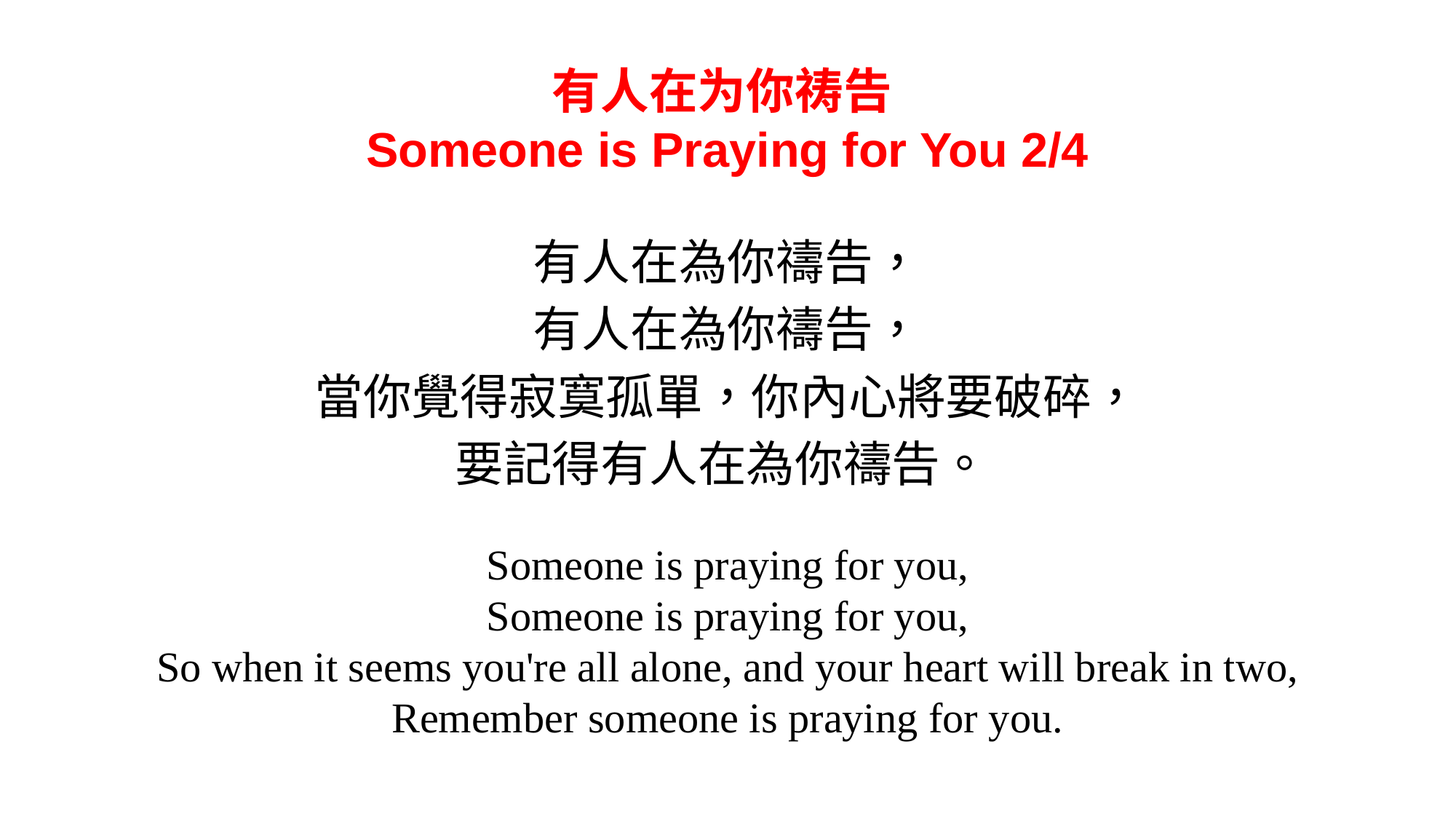

有人在为你祷告
Someone is Praying for You 2/4
有人在為你禱告，
有人在為你禱告，
當你覺得寂寞孤單，你內心將要破碎，
要記得有人在為你禱告。

Someone is praying for you,
Someone is praying for you,
So when it seems you're all alone, and your heart will break in two,
Remember someone is praying for you.